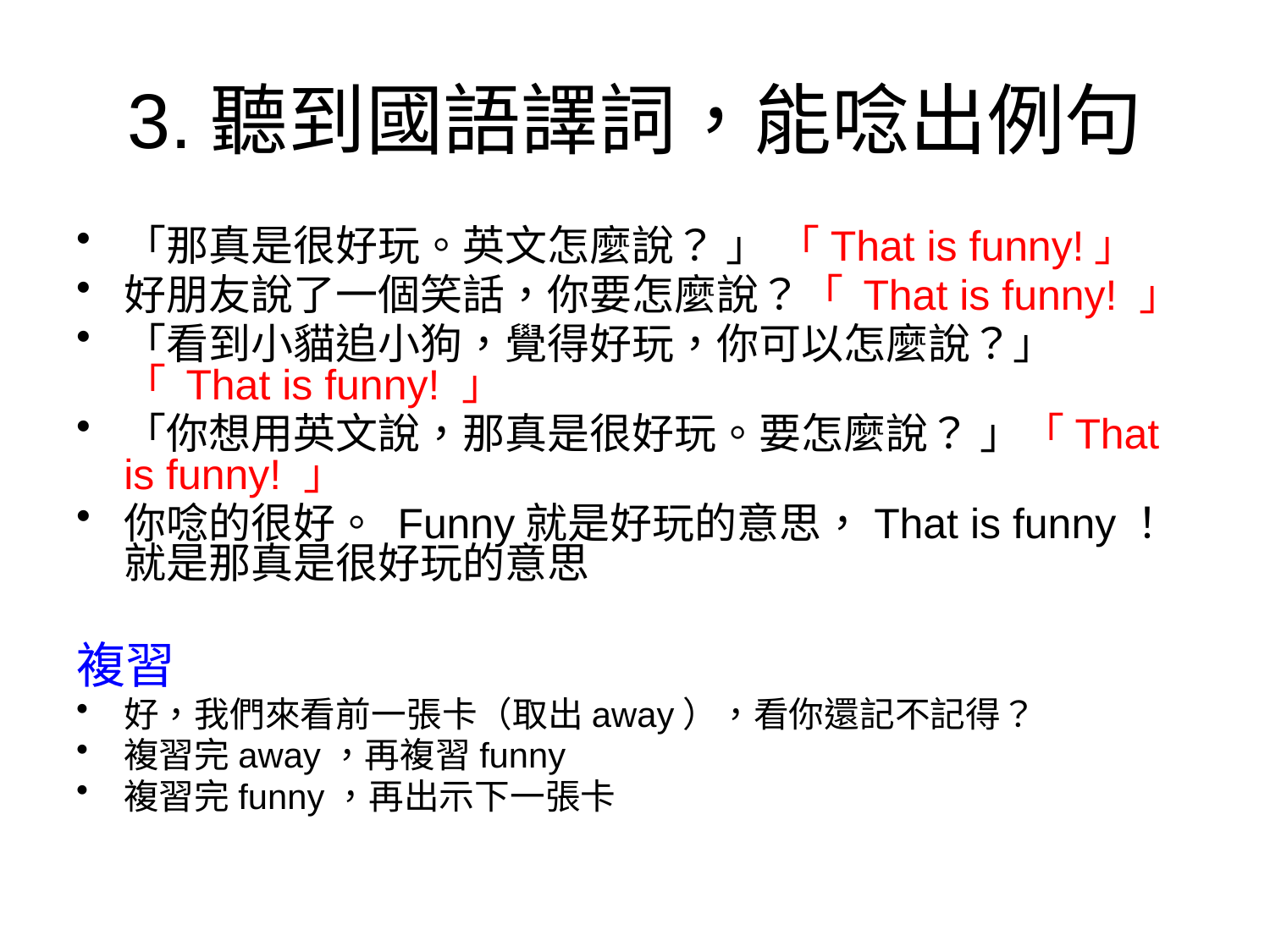

# 3.聽到國語譯詞，能唸出例句
「那真是很好玩。英文怎麼說？ 」 「That is funny!」
好朋友說了一個笑話，你要怎麼說？「 That is funny! 」
「看到小貓追小狗，覺得好玩，你可以怎麼說？」「 That is funny! 」
「你想用英文說，那真是很好玩。要怎麼說？ 」「That is funny! 」
你唸的很好。 Funny就是好玩的意思，That is funny！就是那真是很好玩的意思

複習
好，我們來看前一張卡（取出away），看你還記不記得？
複習完away，再複習funny
複習完funny，再出示下一張卡